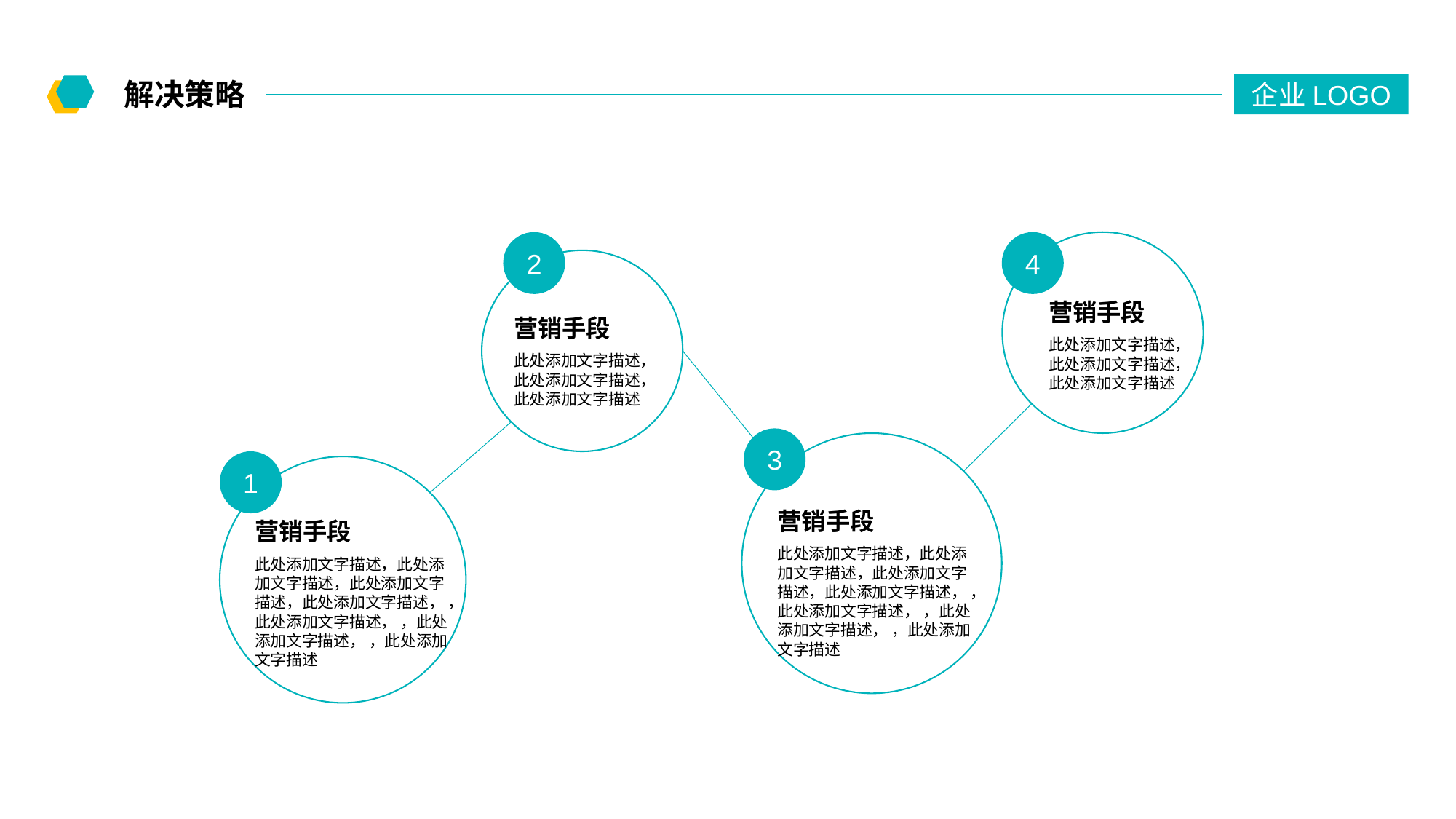

解决策略
企业LOGO

2

4

营销手段
营销手段
此处添加文字描述，此处添加文字描述，此处添加文字描述
此处添加文字描述，此处添加文字描述，此处添加文字描述
3

1

营销手段
营销手段
此处添加文字描述，此处添加文字描述，此处添加文字描述，此处添加文字描述， ，此处添加文字描述， ，此处添加文字描述， ，此处添加文字描述
此处添加文字描述，此处添加文字描述，此处添加文字描述，此处添加文字描述， ，此处添加文字描述， ，此处添加文字描述， ，此处添加文字描述